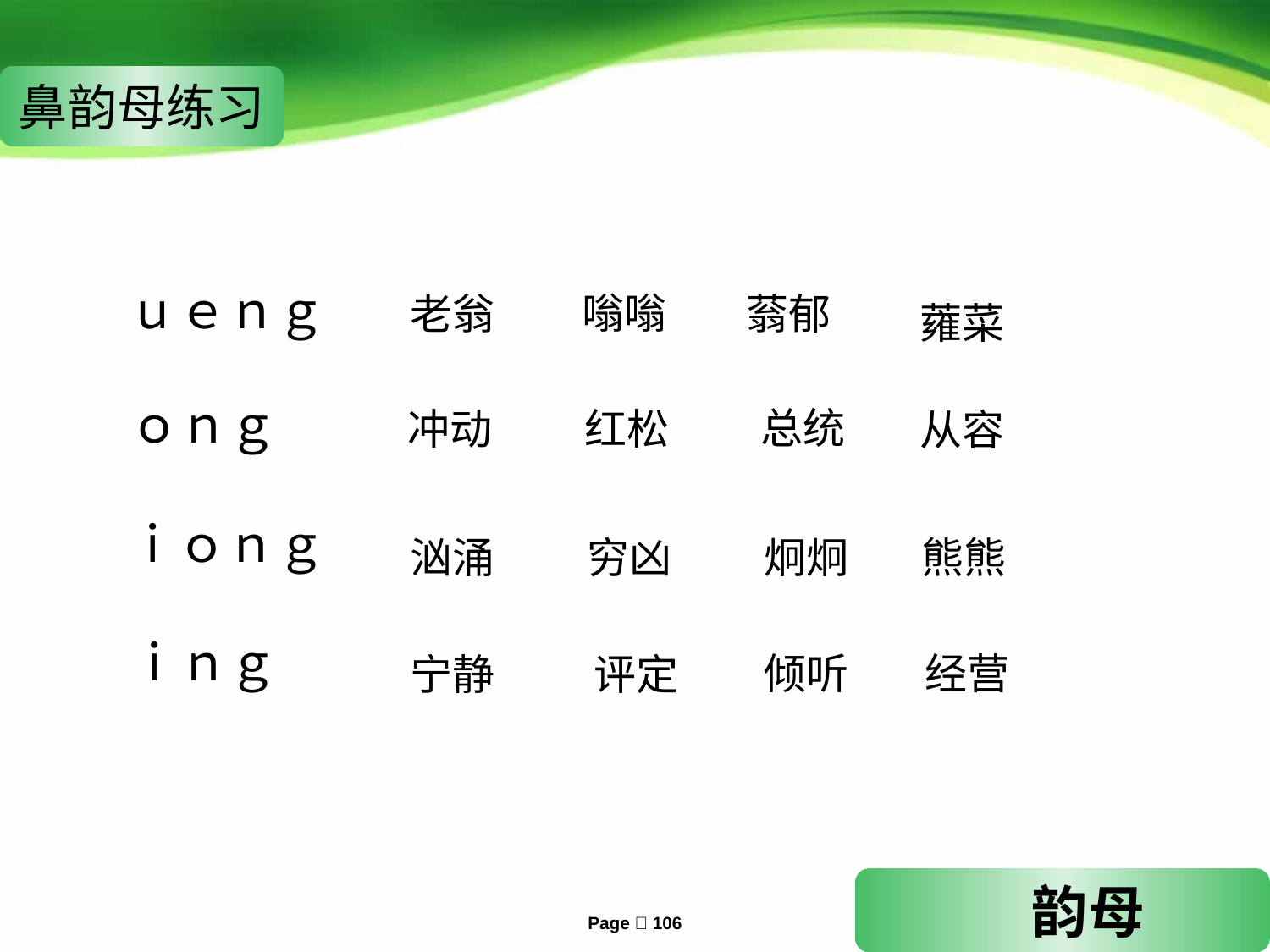

鼻韵母练习
ｕｅｎｇ
嗡嗡
老翁
蓊郁
蕹菜

ｏｎｇ
总统
冲动
红松
从容
ｉｏｎｇ
穷凶
炯炯
熊熊
汹涌
ｉｎｇ
经营
倾听
宁静
评定
   韵母